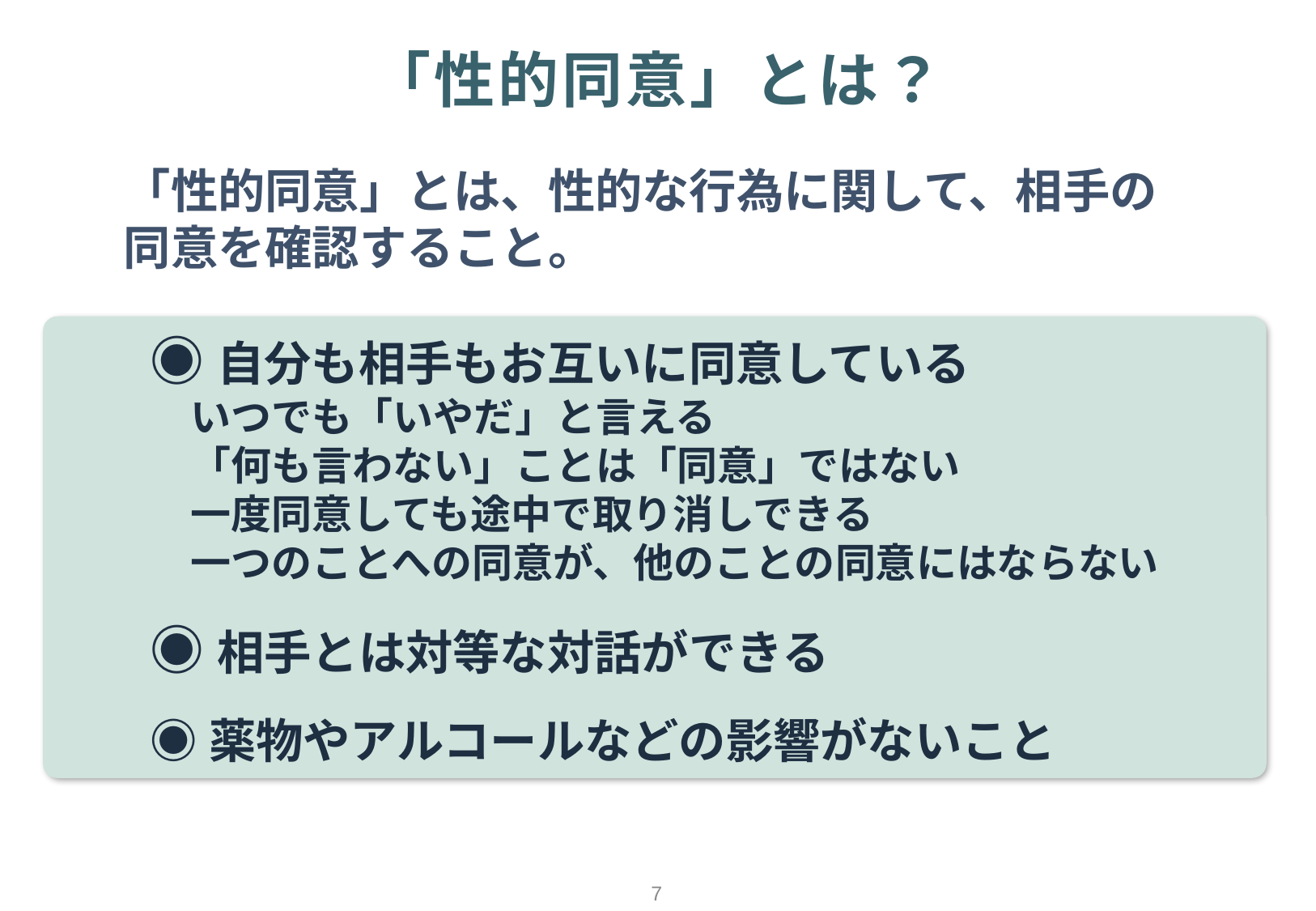

「性的同意」とは？
「性的同意」とは、性的な行為に関して、相手の同意を確認すること。
◉自分も相手もお互いに同意している
　いつでも「いやだ」と言える
　「何も言わない」ことは「同意」ではない
　一度同意しても途中で取り消しできる
　一つのことへの同意が、他のことの同意にはならない

◉相手とは対等な対話ができる

◉薬物やアルコールなどの影響がないこと
7